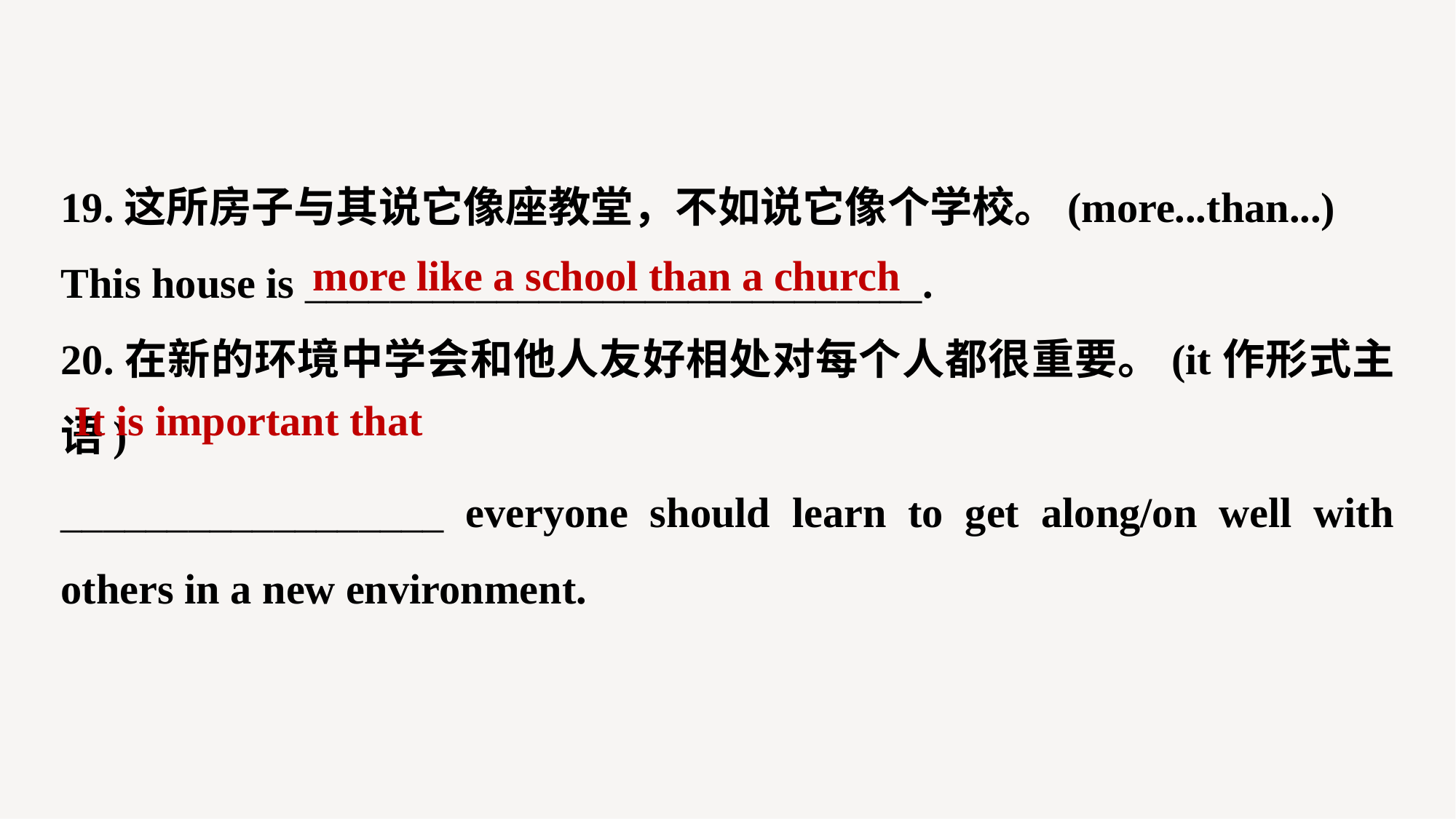

19.这所房子与其说它像座教堂，不如说它像个学校。(more...than...)
This house is _____________________________.
20.在新的环境中学会和他人友好相处对每个人都很重要。(it作形式主语)
__________________ everyone should learn to get along/on well with others in a new environment.
more like a school than a church
It is important that